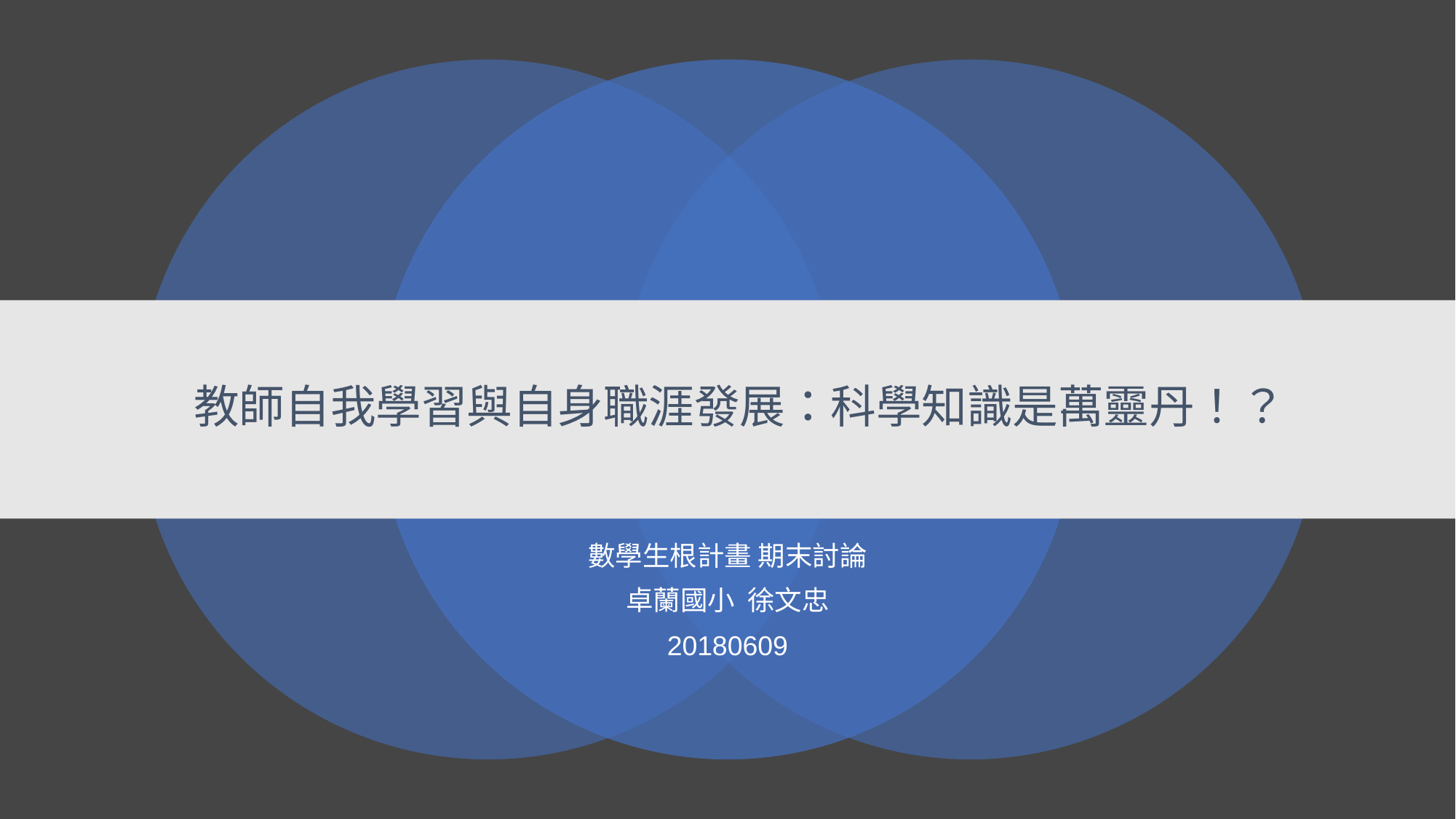

# 教師自我學習與自身職涯發展：科學知識是萬靈丹！？
數學生根計畫 期末討論
卓蘭國小  徐文忠
20180609